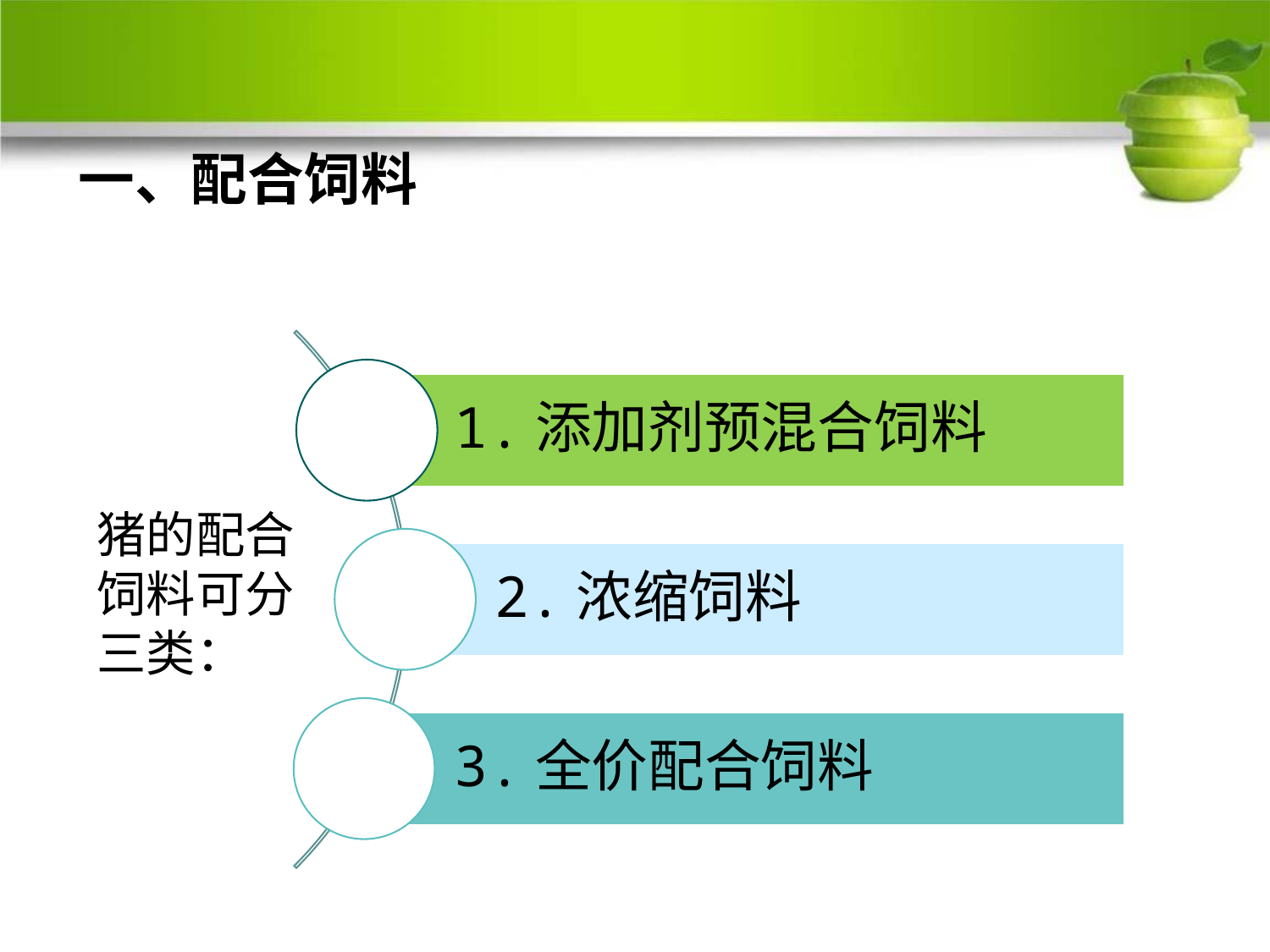

一、配合饲料
1.添加剂预混合饲料
2.浓缩饲料
3.全价配合饲料
猪的配合饲料可分三类：